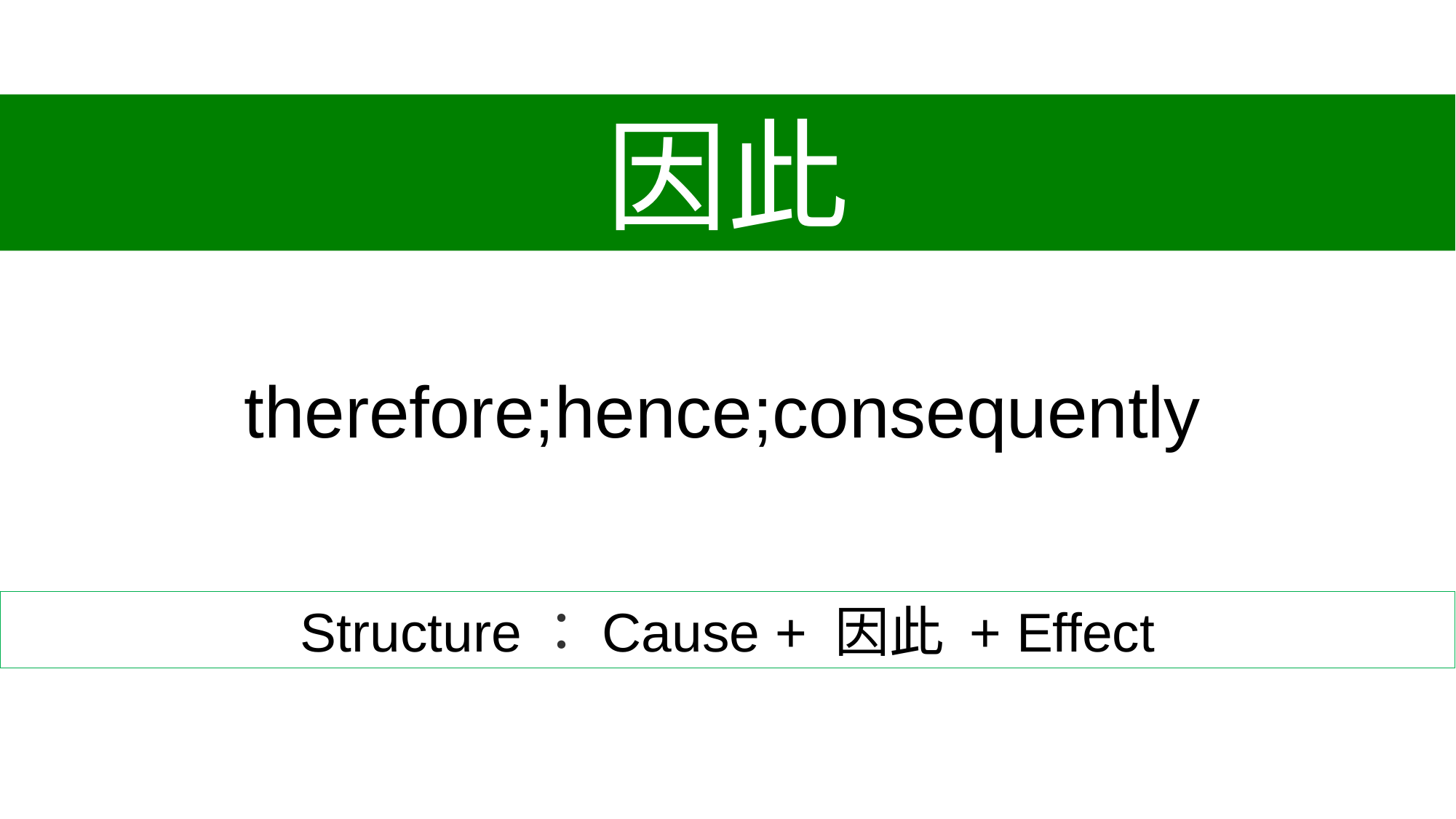

因此
therefore;hence;consequently
Structure：Cause + 因此 + Effect